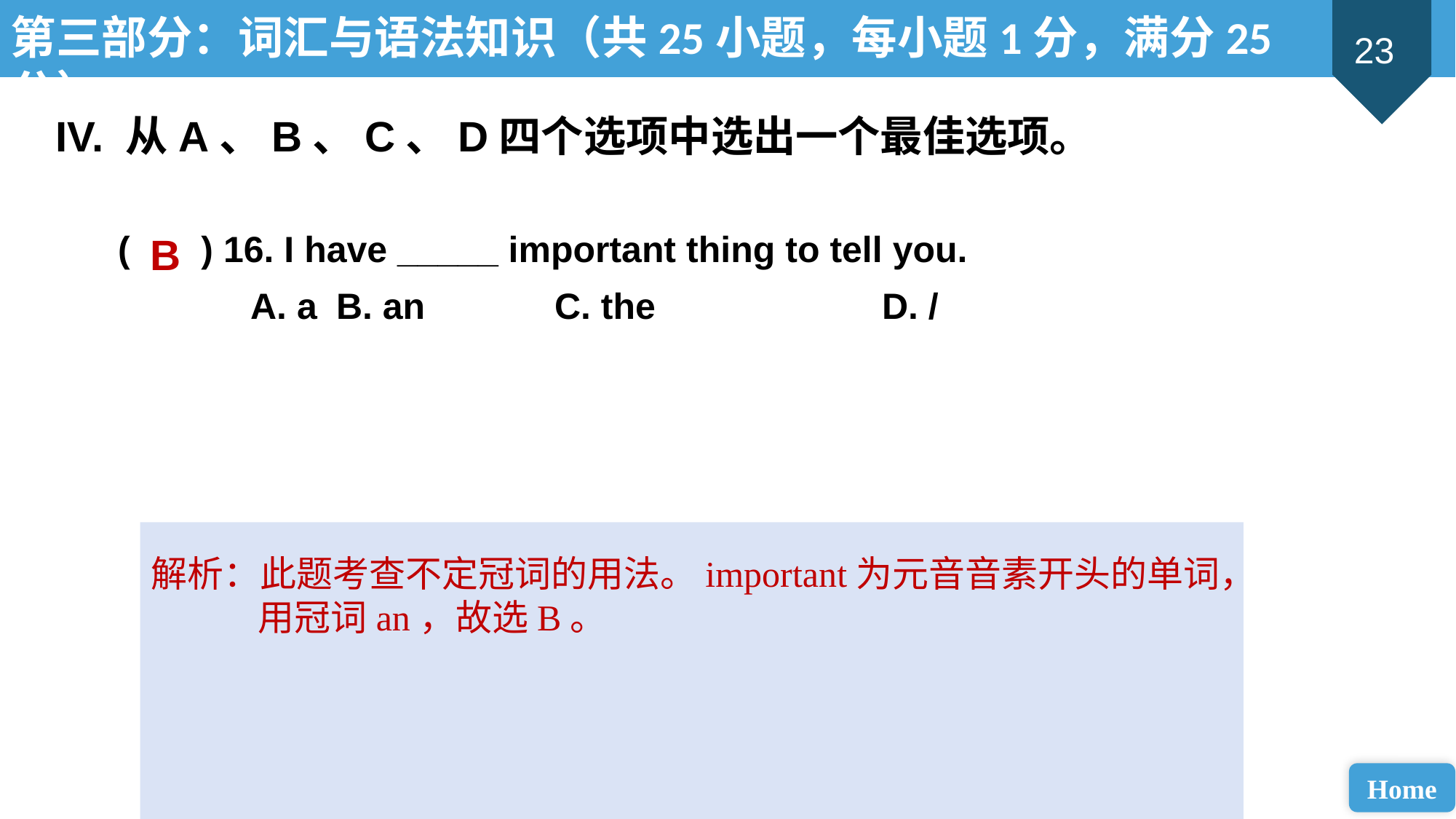

第三部分：词汇与语法知识（共25小题，每小题1分，满分25分）
IV. 从A、B、C、D四个选项中选出一个最佳选项。
(       ) 16. I have _____ important thing to tell you.
             A. a 	B. an 		C. the 		D. /
B

解析：此题考查不定冠词的用法。important为元音音素开头的单词，用冠词an，故选B。